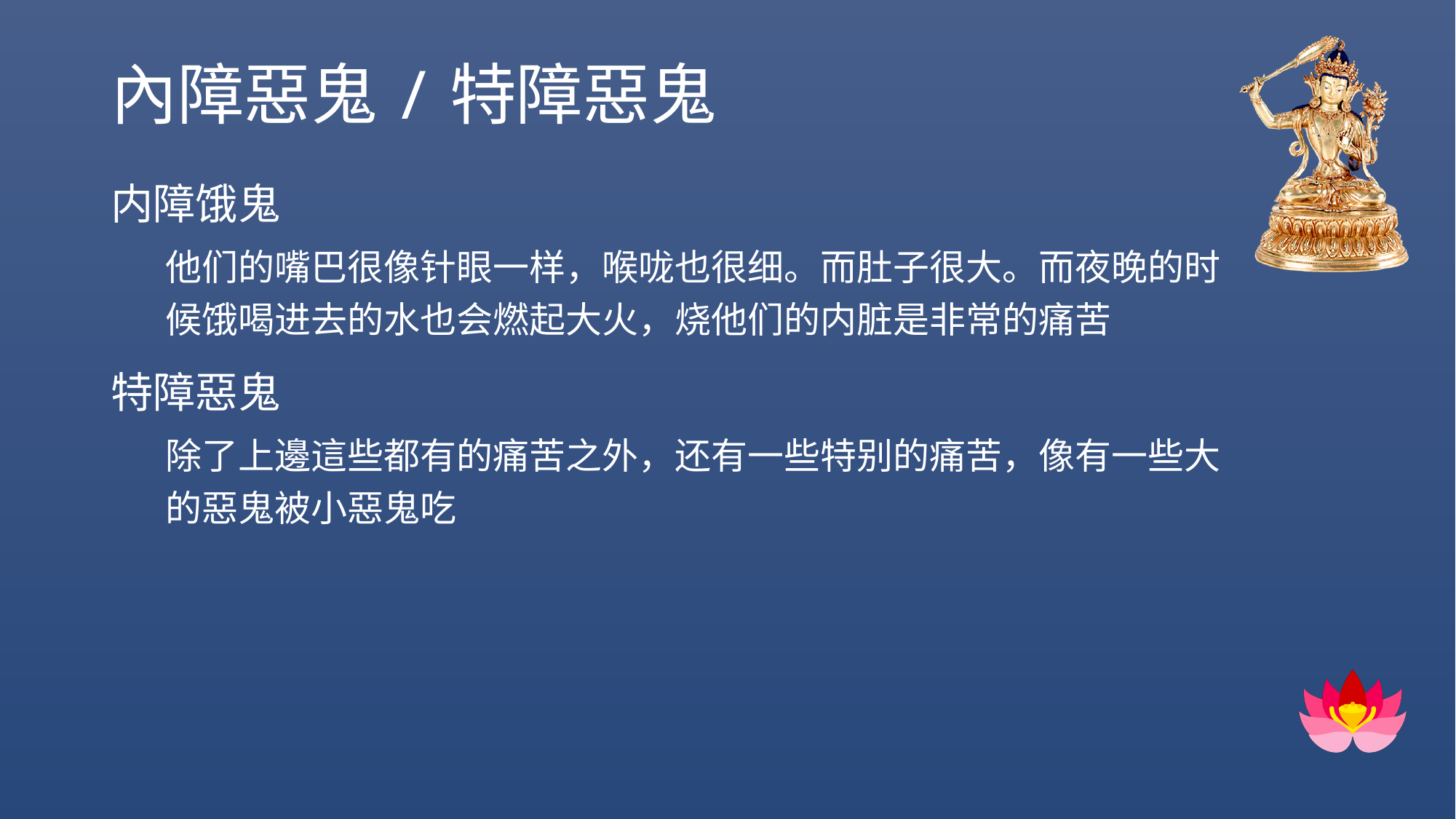

# 內障惡鬼/特障惡鬼
内障饿鬼
他们的嘴巴很像针眼一样，喉咙也很细。而肚子很大。而夜晚的时候饿喝进去的水也会燃起大火，烧他们的内脏是非常的痛苦
特障惡鬼
除了上邊這些都有的痛苦之外，还有一些特别的痛苦，像有一些大的惡鬼被小惡鬼吃